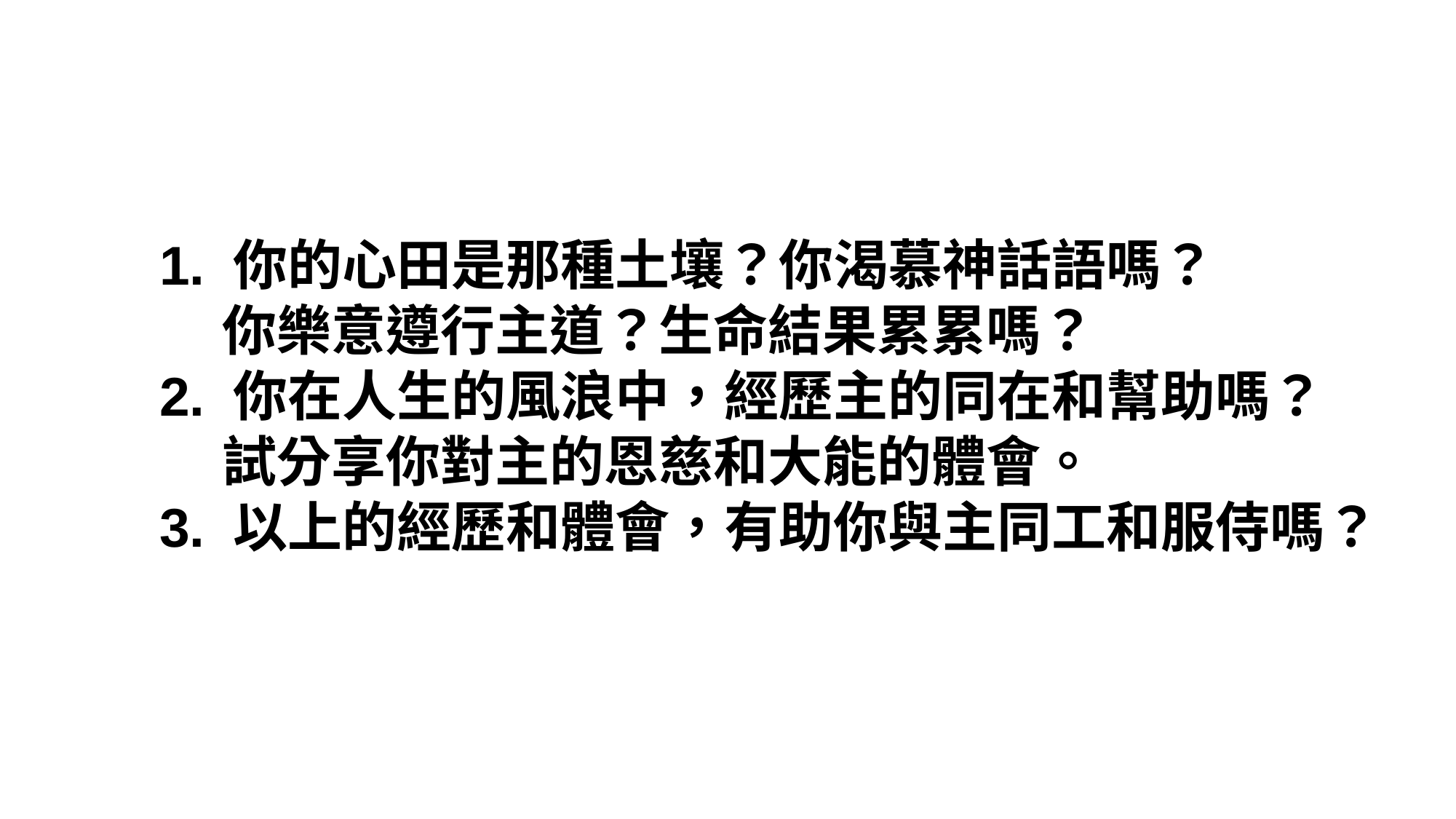

1. 你的心田是那種土壤？你渴慕神話語嗎？
    你樂意遵行主道？生命結果累累嗎？
2. 你在人生的風浪中，經歷主的同在和幫助嗎？
    試分享你對主的恩慈和大能的體會。
3. 以上的經歷和體會，有助你與主同工和服侍嗎？